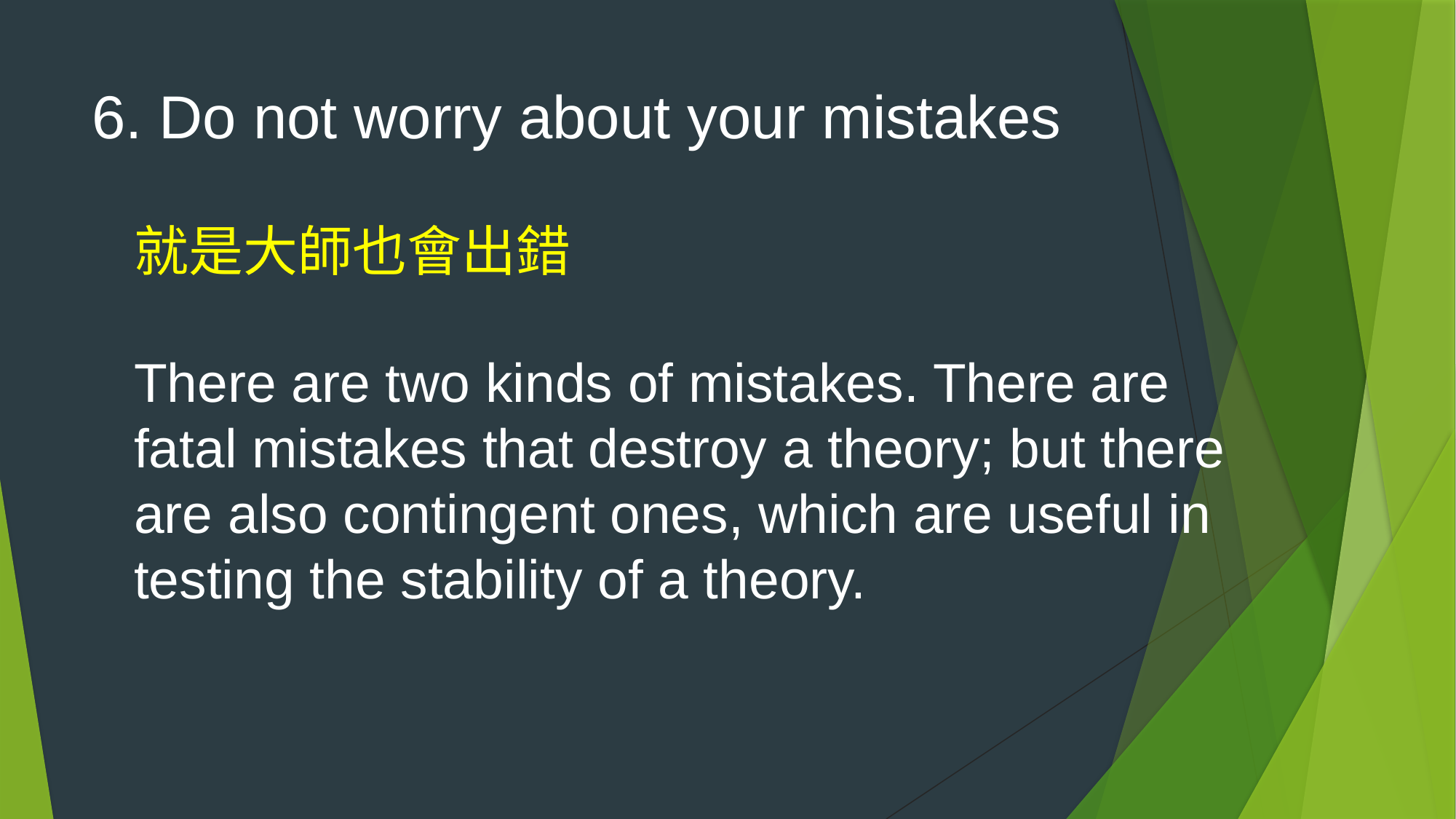

# 6. Do not worry about your mistakes 就是大師也會出錯 There are two kinds of mistakes. There are fatal mistakes that destroy a theory; but there are also contingent ones, which are useful in testing the stability of a theory.